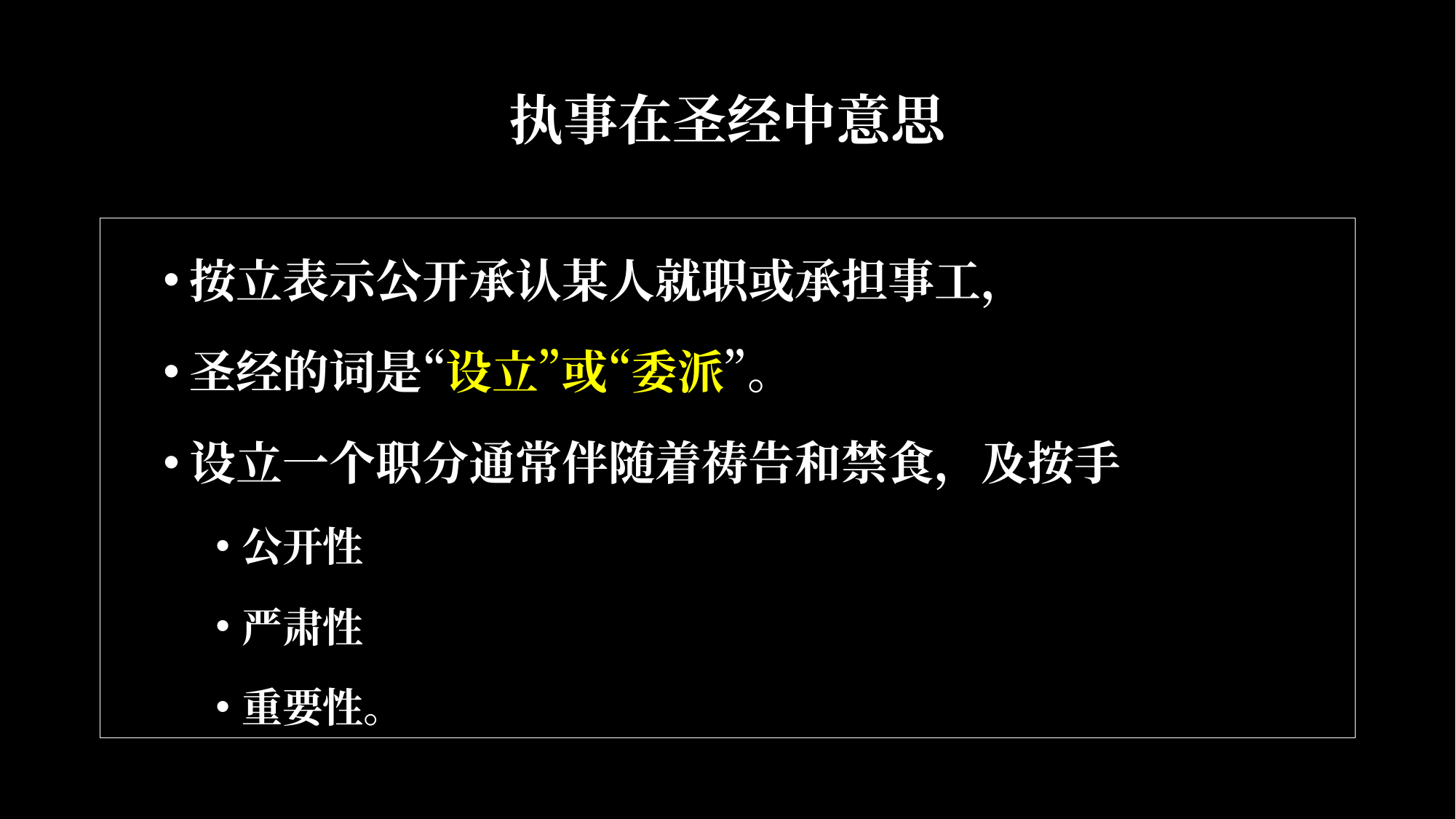

# 执事在圣经中意思
按立表示公开承认某人就职或承担事工，
圣经的词是“设立”或“委派”。
设立一个职分通常伴随着祷告和禁食，及按手
公开性
严肃性
重要性。